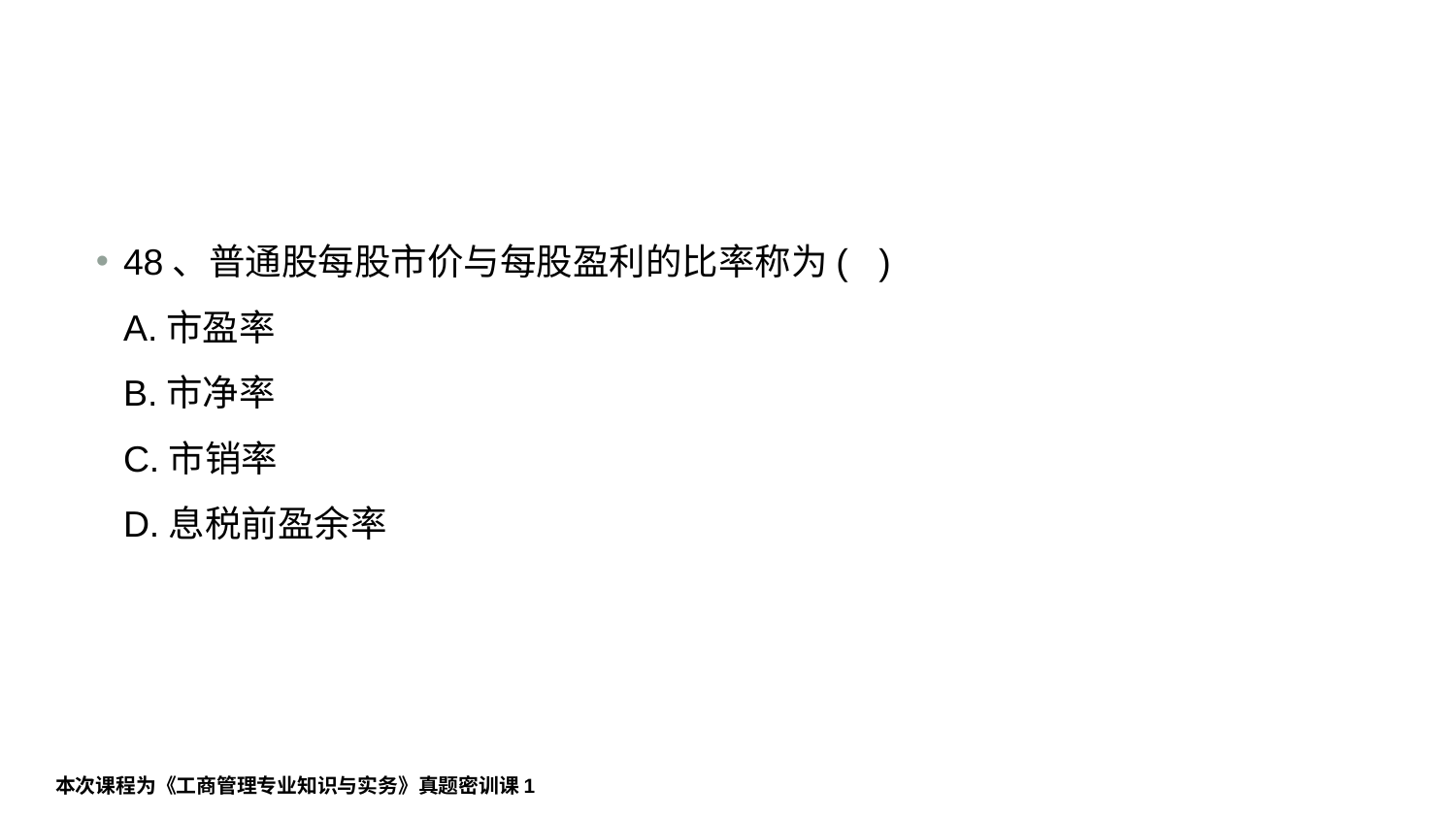

48、普通股每股市价与每股盈利的比率称为(   )
A.市盈率
B.市净率
C.市销率
D.息税前盈余率